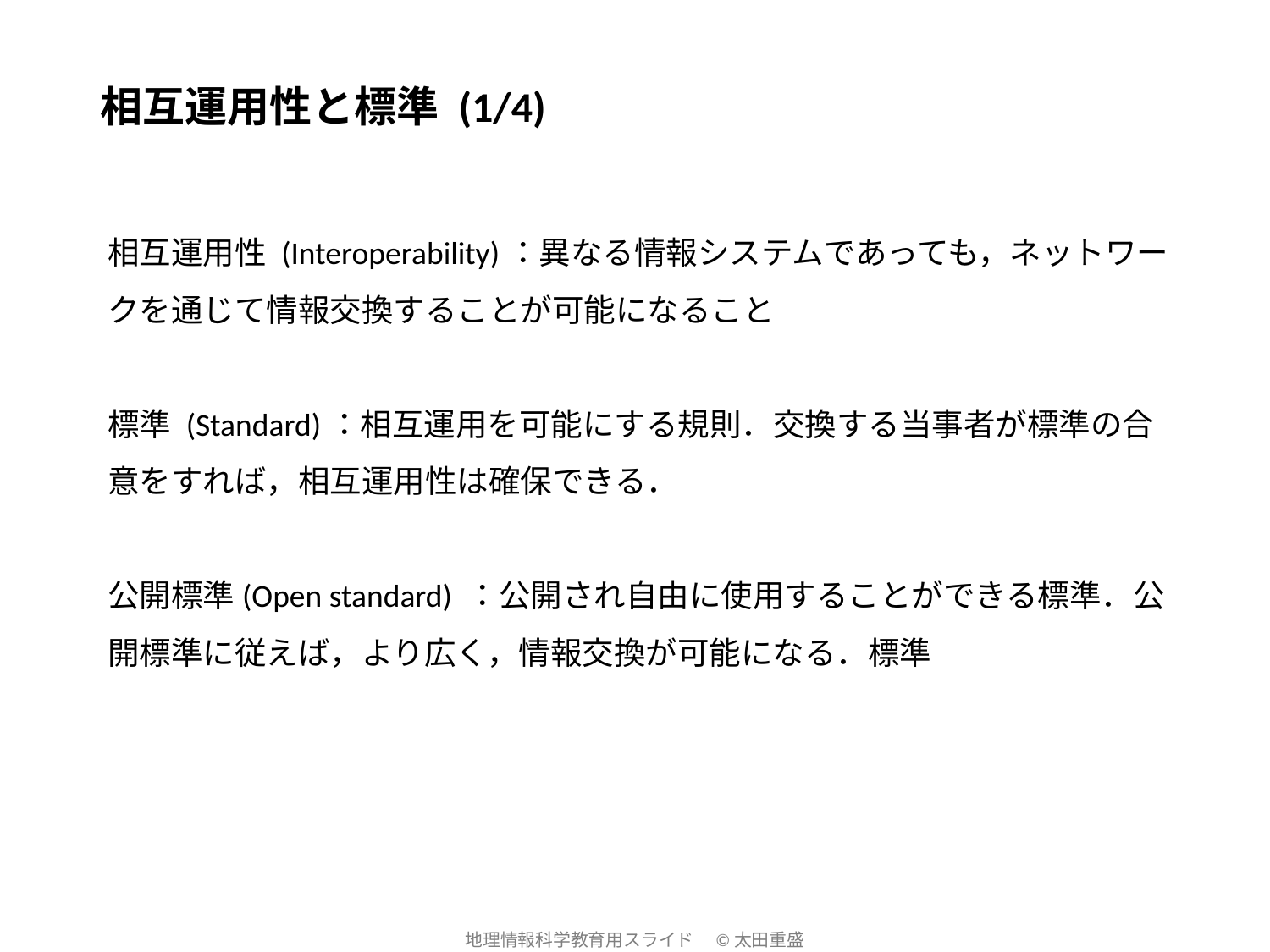

相互運用性と標準 (1/4)
相互運用性 (Interoperability)：異なる情報システムであっても，ネットワークを通じて情報交換することが可能になること

標準 (Standard)：相互運用を可能にする規則．交換する当事者が標準の合意をすれば，相互運用性は確保できる．

公開標準(Open standard) ：公開され自由に使用することができる標準．公開標準に従えば，より広く，情報交換が可能になる．標準